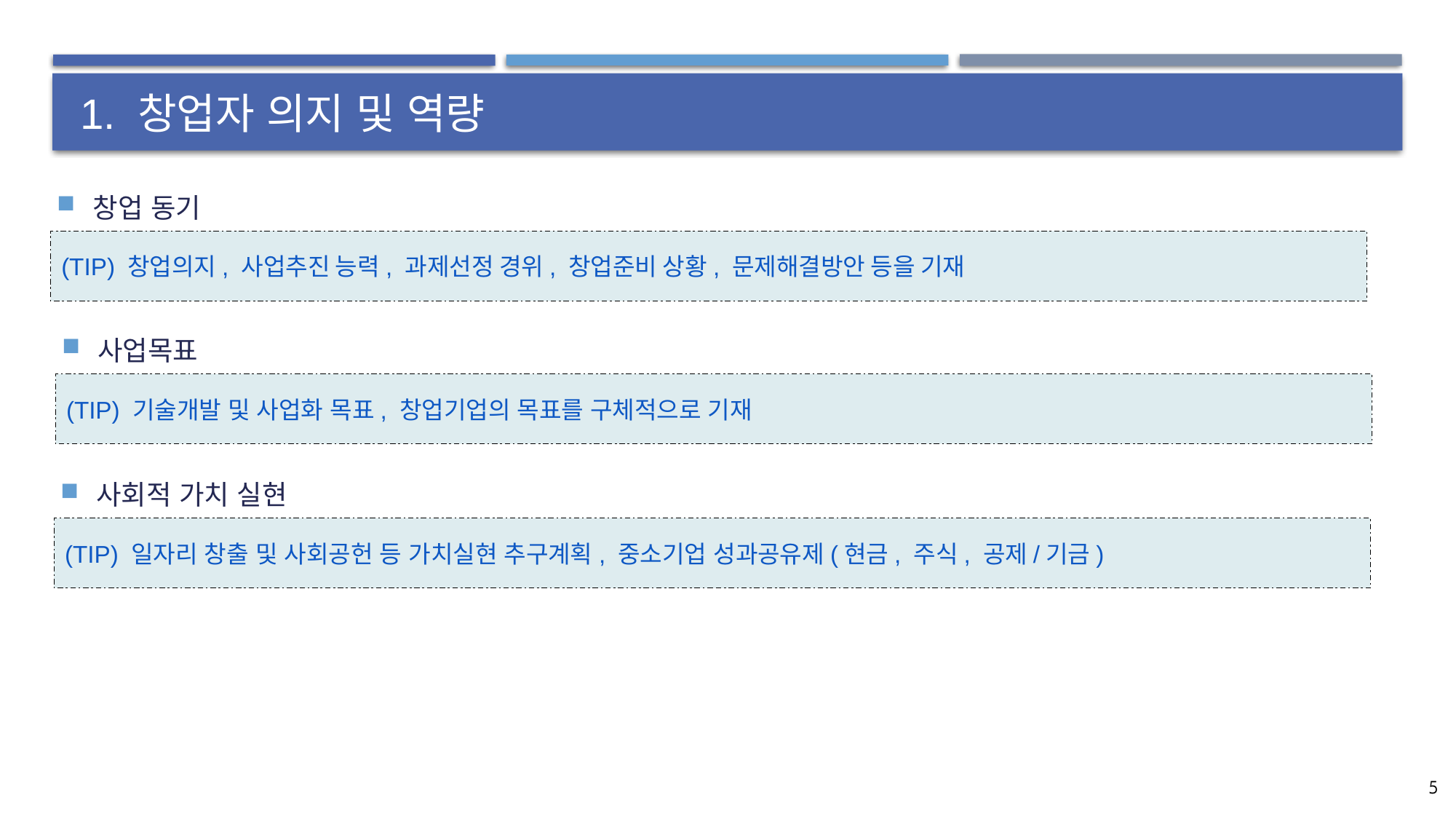

# 1. 창업자 의지 및 역량
창업 동기
(TIP) 창업의지, 사업추진 능력, 과제선정 경위, 창업준비 상황, 문제해결방안 등을 기재
사업목표
(TIP) 기술개발 및 사업화 목표, 창업기업의 목표를 구체적으로 기재
사회적 가치 실현
(TIP) 일자리 창출 및 사회공헌 등 가치실현 추구계획, 중소기업 성과공유제(현금, 주식, 공제/기금)
5